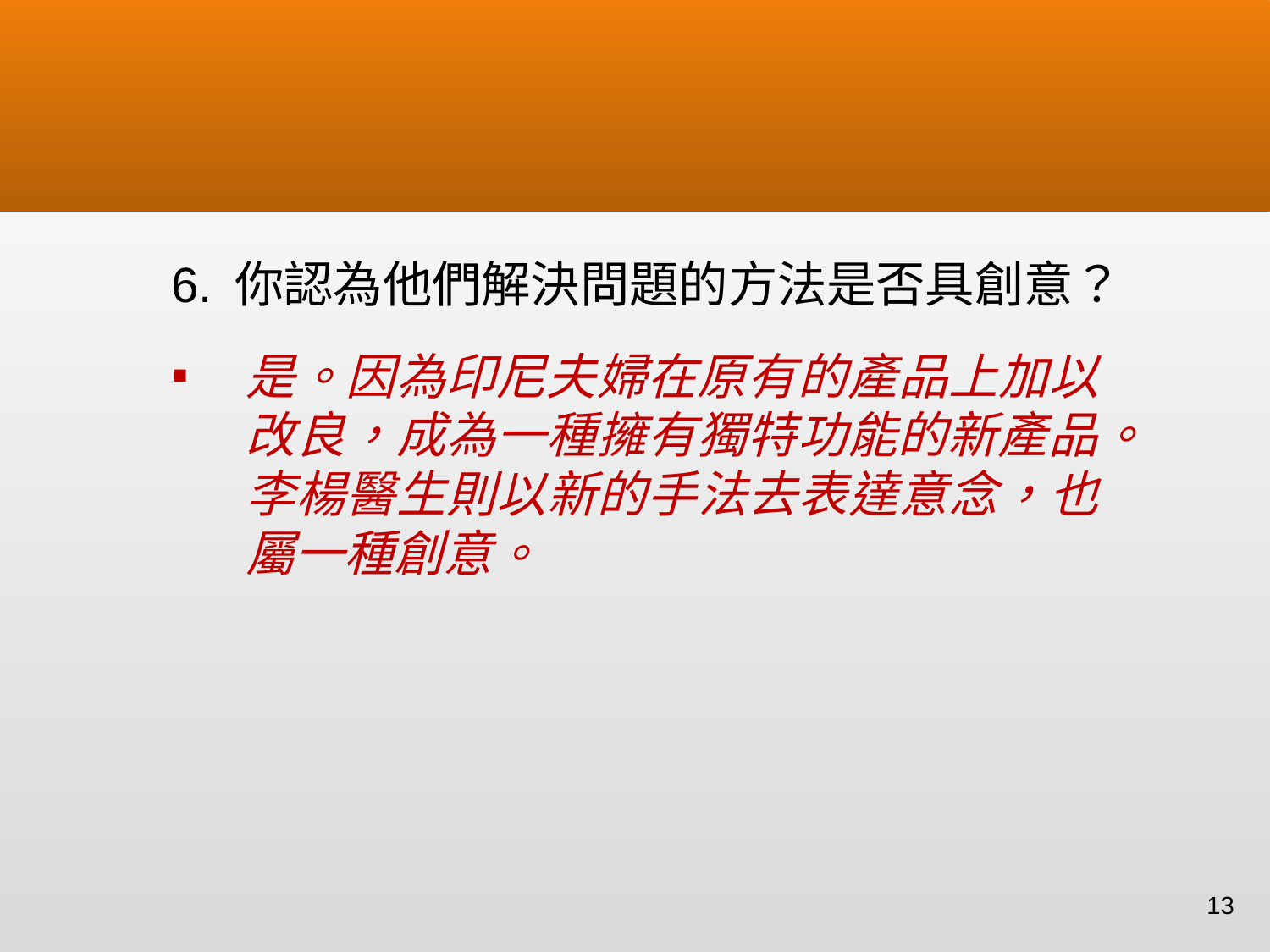

#
你認為他們解決問題的方法是否具創意？
是。因為印尼夫婦在原有的產品上加以改良，成為一種擁有獨特功能的新產品。李楊醫生則以新的手法去表達意念，也屬一種創意。
13